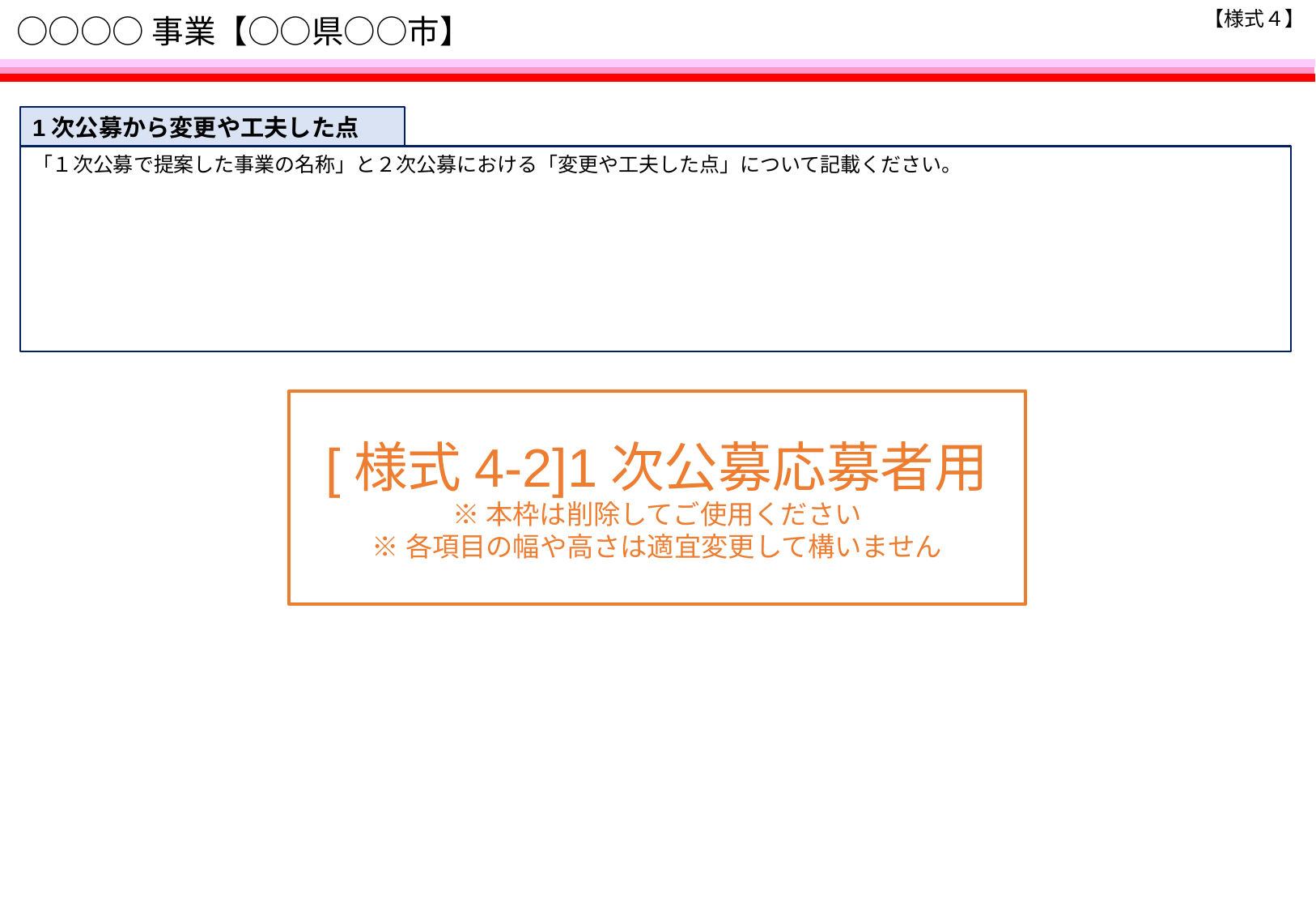

【様式４】
# ○○○○事業【○○県○○市】
1次公募から変更や工夫した点
「１次公募で提案した事業の名称」と２次公募における「変更や工夫した点」について記載ください。

[様式4-2]1次公募応募者用
※本枠は削除してご使用ください
※各項目の幅や高さは適宜変更して構いません